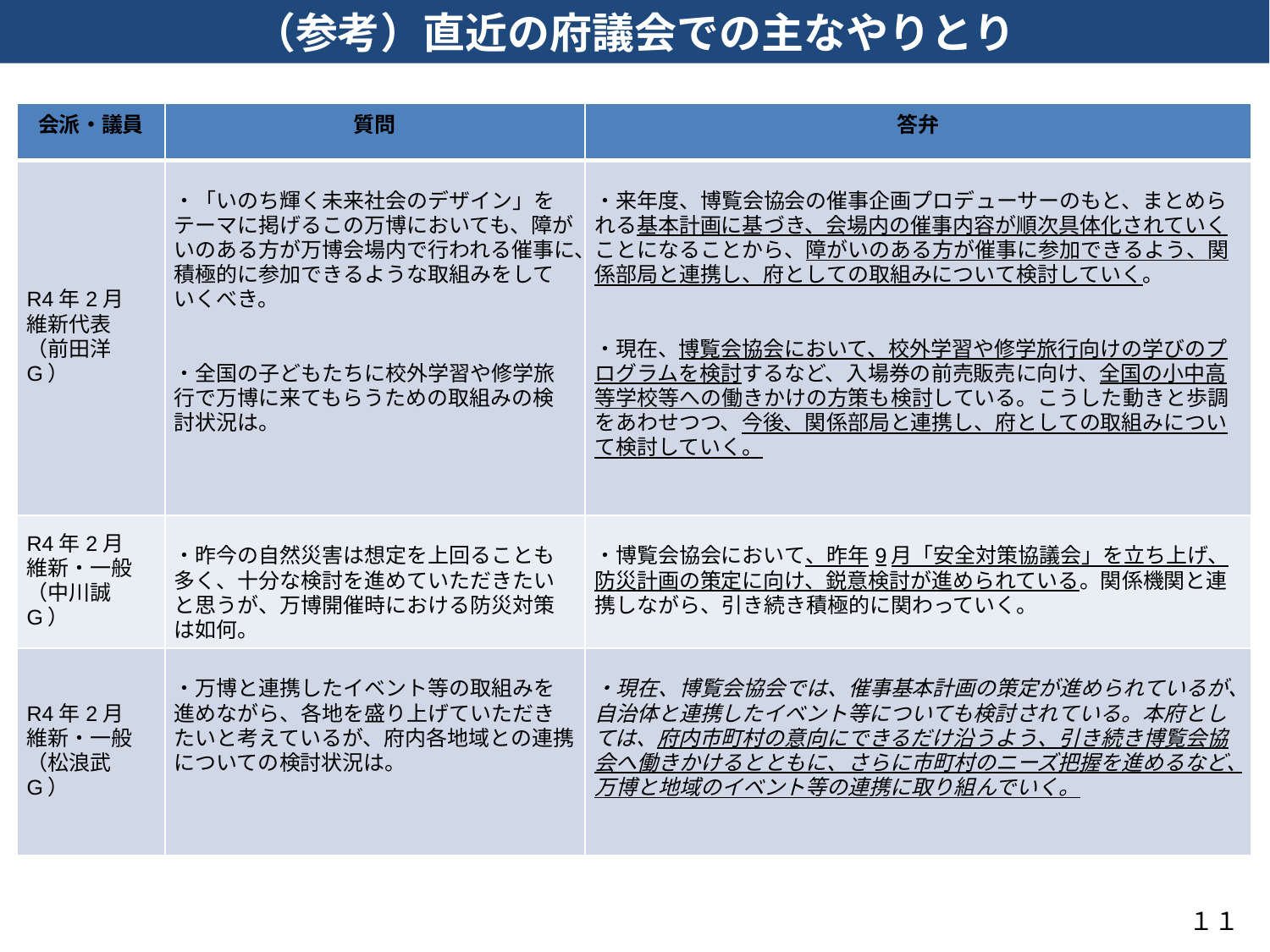

（参考）直近の府議会での主なやりとり
| 会派・議員 | 質問 | 答弁 |
| --- | --- | --- |
| R4年2月 維新代表 （前田洋G） | ・「いのち輝く未来社会のデザイン」をテーマに掲げるこの万博においても、障がいのある方が万博会場内で行われる催事に、積極的に参加できるような取組みをしていくべき。 ・全国の子どもたちに校外学習や修学旅行で万博に来てもらうための取組みの検討状況は。 | ・来年度、博覧会協会の催事企画プロデューサーのもと、まとめられる基本計画に基づき、会場内の催事内容が順次具体化されていくことになることから、障がいのある方が催事に参加できるよう、関係部局と連携し、府としての取組みについて検討していく。 ・現在、博覧会協会において、校外学習や修学旅行向けの学びのプログラムを検討するなど、入場券の前売販売に向け、全国の小中高等学校等への働きかけの方策も検討している。こうした動きと歩調をあわせつつ、今後、関係部局と連携し、府としての取組みについて検討していく。 |
| R4年2月 維新・一般 （中川誠G） | ・昨今の自然災害は想定を上回ることも多く、十分な検討を進めていただきたいと思うが、万博開催時における防災対策は如何。 | ・博覧会協会において、昨年9月「安全対策協議会」を立ち上げ、防災計画の策定に向け、鋭意検討が進められている。関係機関と連携しながら、引き続き積極的に関わっていく。 |
| R4年2月 維新・一般 （松浪武G） | ・万博と連携したイベント等の取組みを進めながら、各地を盛り上げていただきたいと考えているが、府内各地域との連携についての検討状況は。 | ・現在、博覧会協会では、催事基本計画の策定が進められているが、自治体と連携したイベント等についても検討されている。本府としては、府内市町村の意向にできるだけ沿うよう、引き続き博覧会協会へ働きかけるとともに、さらに市町村のニーズ把握を進めるなど、万博と地域のイベント等の連携に取り組んでいく。 |
|  |  |  |
１１